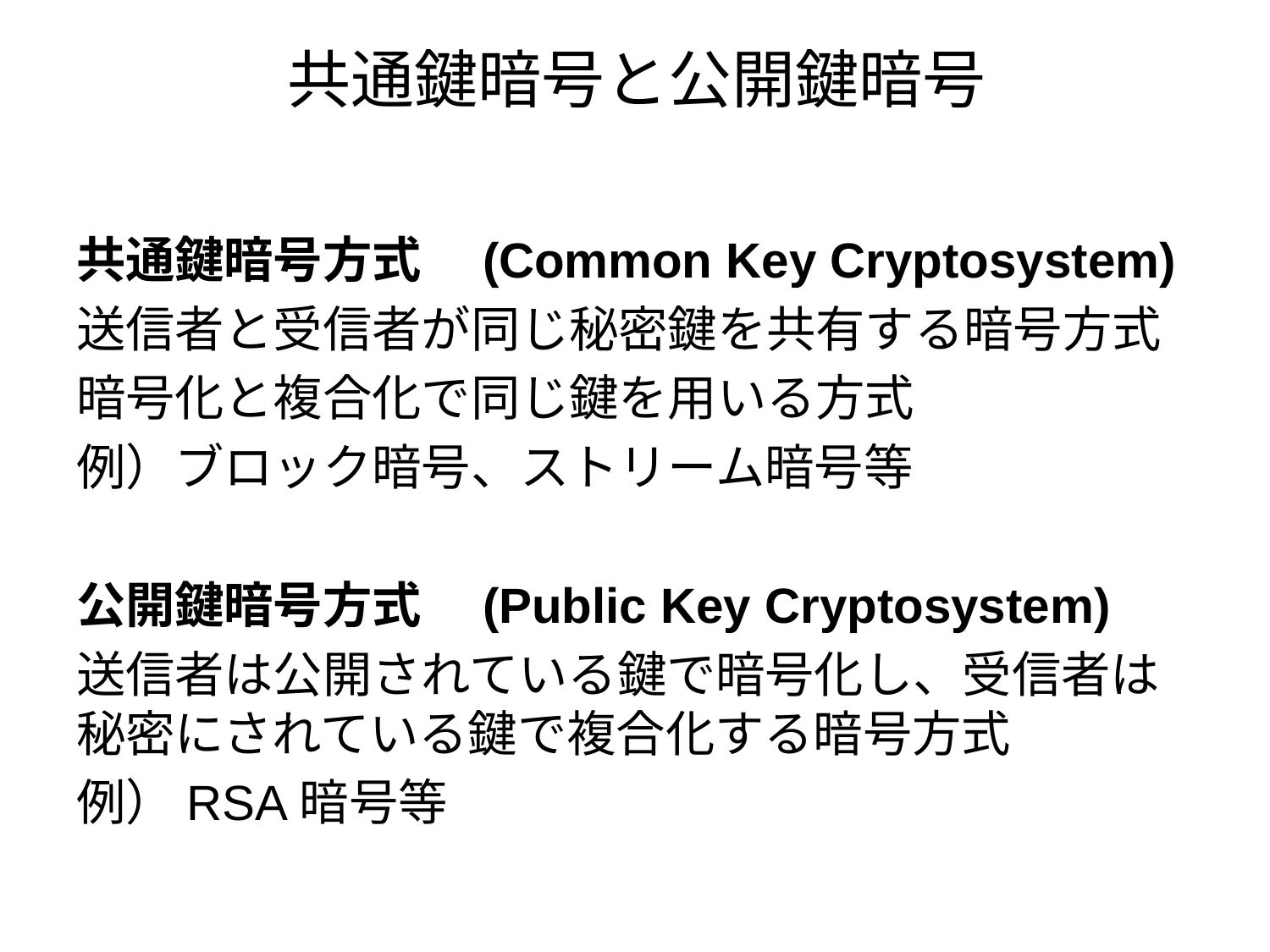

# 共通鍵暗号と公開鍵暗号
共通鍵暗号方式　(Common Key Cryptosystem)
送信者と受信者が同じ秘密鍵を共有する暗号方式
暗号化と複合化で同じ鍵を用いる方式
例）ブロック暗号、ストリーム暗号等

公開鍵暗号方式　(Public Key Cryptosystem)
送信者は公開されている鍵で暗号化し、受信者は秘密にされている鍵で複合化する暗号方式
例）RSA暗号等